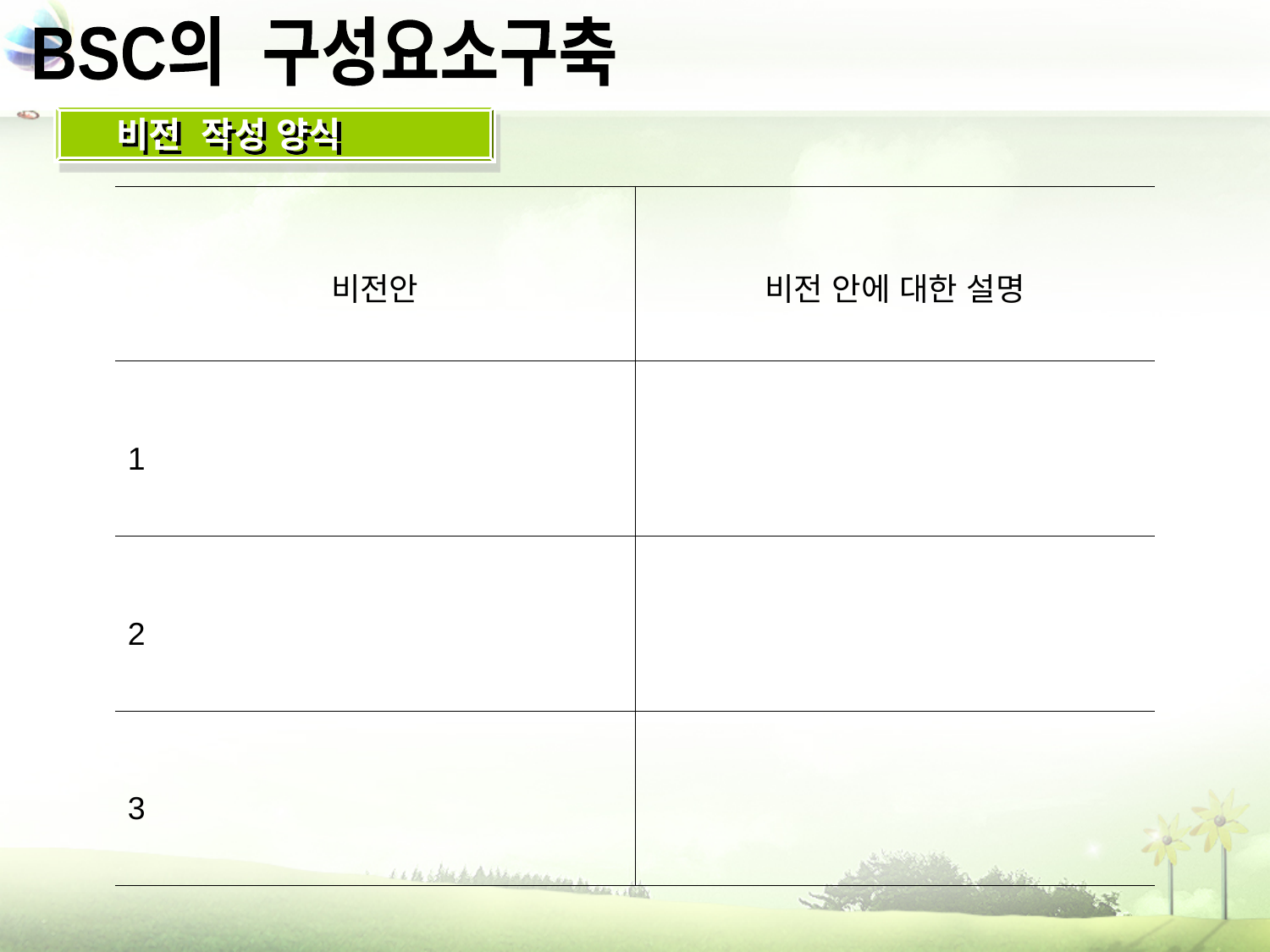

BSC의  구성요소구축

비전  작성 양식
| 비전안 | 비전 안에 대한 설명 |
| --- | --- |
| 1 |  |
| 2 |  |
| 3 |  |